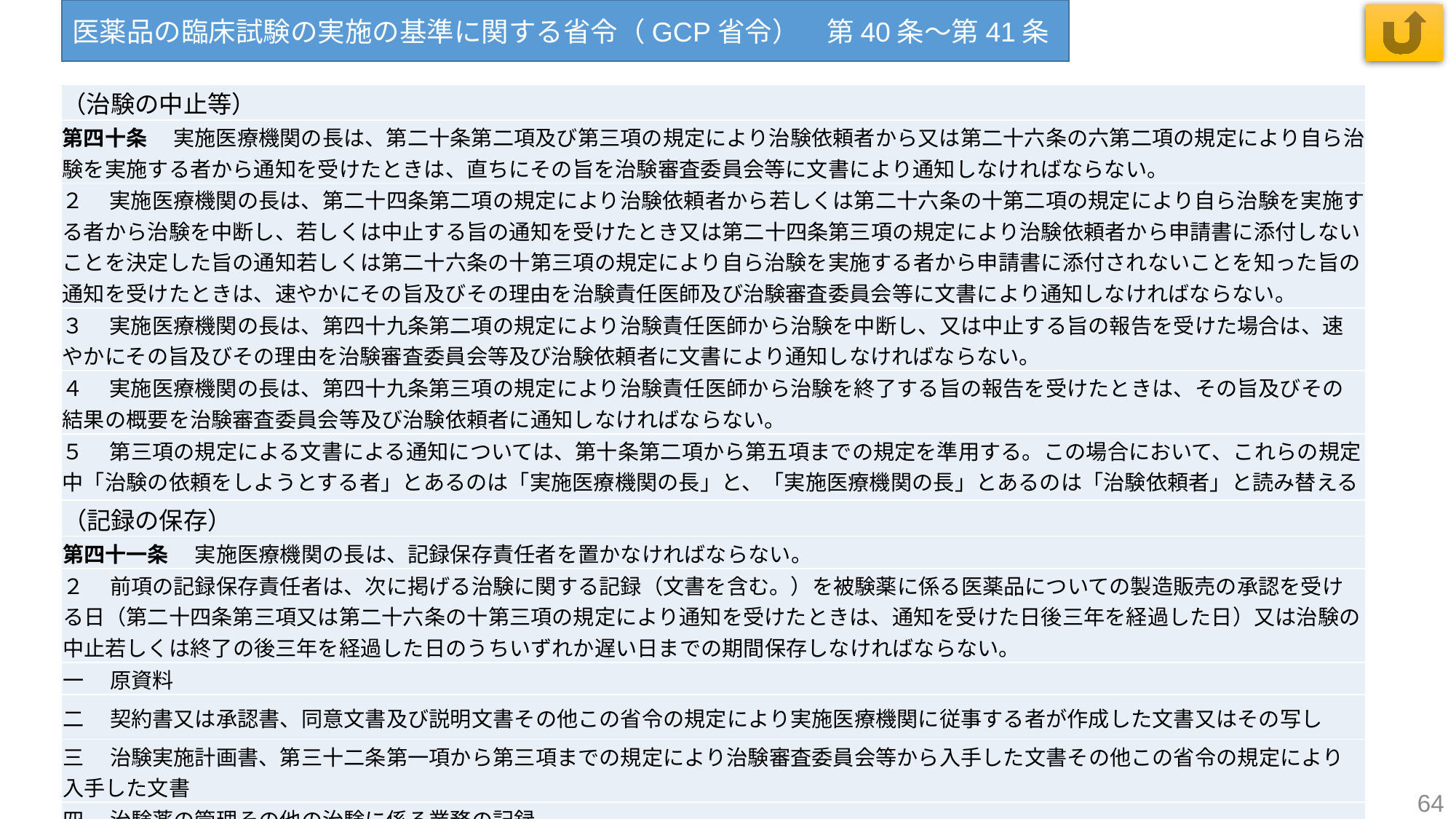

医薬品の臨床試験の実施の基準に関する省令（GCP省令）　第40条～第41条

| （治験の中止等） |
| --- |
| 第四十条 　実施医療機関の長は、第二十条第二項及び第三項の規定により治験依頼者から又は第二十六条の六第二項の規定により自ら治験を実施する者から通知を受けたときは、直ちにその旨を治験審査委員会等に文書により通知しなければならない。 |
| ２ 　実施医療機関の長は、第二十四条第二項の規定により治験依頼者から若しくは第二十六条の十第二項の規定により自ら治験を実施する者から治験を中断し、若しくは中止する旨の通知を受けたとき又は第二十四条第三項の規定により治験依頼者から申請書に添付しないことを決定した旨の通知若しくは第二十六条の十第三項の規定により自ら治験を実施する者から申請書に添付されないことを知った旨の通知を受けたときは、速やかにその旨及びその理由を治験責任医師及び治験審査委員会等に文書により通知しなければならない。 |
| ３ 　実施医療機関の長は、第四十九条第二項の規定により治験責任医師から治験を中断し、又は中止する旨の報告を受けた場合は、速やかにその旨及びその理由を治験審査委員会等及び治験依頼者に文書により通知しなければならない。 |
| ４ 　実施医療機関の長は、第四十九条第三項の規定により治験責任医師から治験を終了する旨の報告を受けたときは、その旨及びその結果の概要を治験審査委員会等及び治験依頼者に通知しなければならない。 |
| ５ 　第三項の規定による文書による通知については、第十条第二項から第五項までの規定を準用する。この場合において、これらの規定中「治験の依頼をしようとする者」とあるのは「実施医療機関の長」と、「実施医療機関の長」とあるのは「治験依頼者」と読み替えるものとする。 |
| （記録の保存） |
| --- |
| 第四十一条 　実施医療機関の長は、記録保存責任者を置かなければならない。 |
| ２ 　前項の記録保存責任者は、次に掲げる治験に関する記録（文書を含む。）を被験薬に係る医薬品についての製造販売の承認を受ける日（第二十四条第三項又は第二十六条の十第三項の規定により通知を受けたときは、通知を受けた日後三年を経過した日）又は治験の中止若しくは終了の後三年を経過した日のうちいずれか遅い日までの期間保存しなければならない。 |
| 一 　原資料 |
| 二 　契約書又は承認書、同意文書及び説明文書その他この省令の規定により実施医療機関に従事する者が作成した文書又はその写し |
| 三 　治験実施計画書、第三十二条第一項から第三項までの規定により治験審査委員会等から入手した文書その他この省令の規定により入手した文書 |
| 四 　治験薬の管理その他の治験に係る業務の記録 |